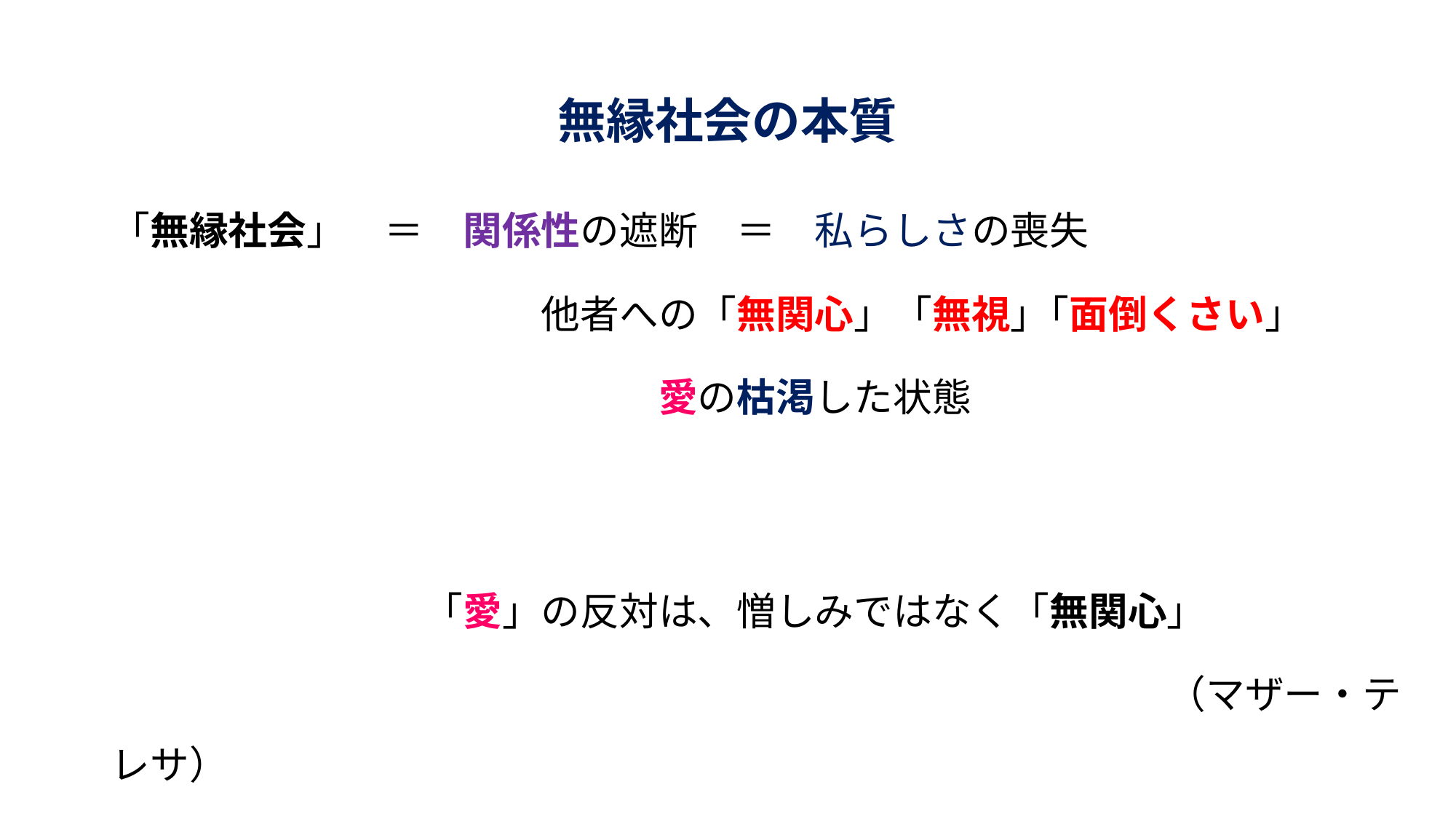

# 無縁社会の本質
「無縁社会」　＝　関係性の遮断　＝　私らしさの喪失
　　　　　　　　　　　他者への「無関心」「無視」｢面倒くさい」
　　　　　　　　　　　　　　愛の枯渇した状態

　　　　　　　　「愛」の反対は、憎しみではなく「無関心」
　　　　　　　　　　　　　　　　　　　　　　　　　　　（マザー・テレサ）